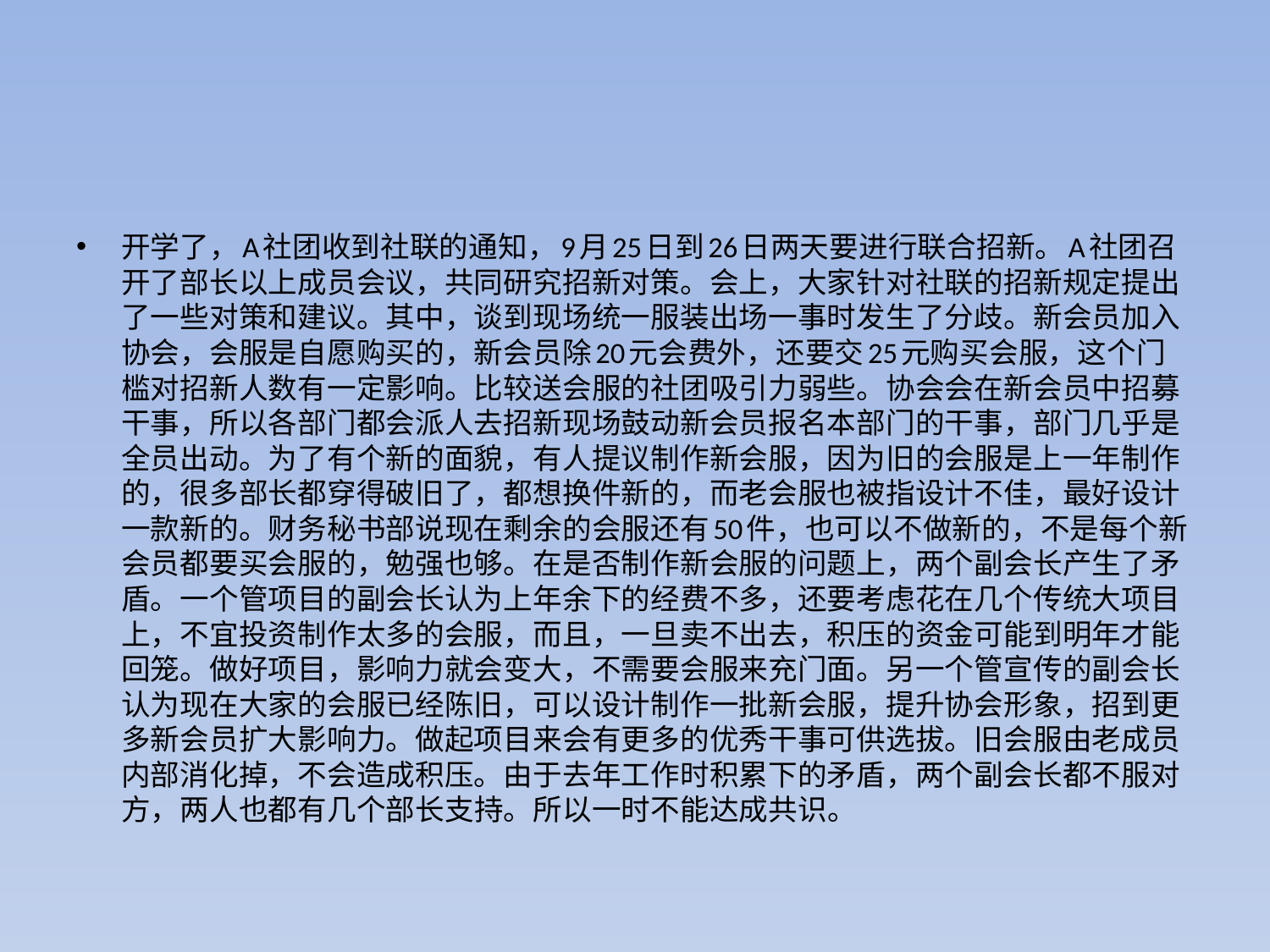

#
开学了，A社团收到社联的通知，9月25日到26日两天要进行联合招新。A社团召开了部长以上成员会议，共同研究招新对策。会上，大家针对社联的招新规定提出了一些对策和建议。其中，谈到现场统一服装出场一事时发生了分歧。新会员加入协会，会服是自愿购买的，新会员除20元会费外，还要交25元购买会服，这个门槛对招新人数有一定影响。比较送会服的社团吸引力弱些。协会会在新会员中招募干事，所以各部门都会派人去招新现场鼓动新会员报名本部门的干事，部门几乎是全员出动。为了有个新的面貌，有人提议制作新会服，因为旧的会服是上一年制作的，很多部长都穿得破旧了，都想换件新的，而老会服也被指设计不佳，最好设计一款新的。财务秘书部说现在剩余的会服还有50件，也可以不做新的，不是每个新会员都要买会服的，勉强也够。在是否制作新会服的问题上，两个副会长产生了矛盾。一个管项目的副会长认为上年余下的经费不多，还要考虑花在几个传统大项目上，不宜投资制作太多的会服，而且，一旦卖不出去，积压的资金可能到明年才能回笼。做好项目，影响力就会变大，不需要会服来充门面。另一个管宣传的副会长认为现在大家的会服已经陈旧，可以设计制作一批新会服，提升协会形象，招到更多新会员扩大影响力。做起项目来会有更多的优秀干事可供选拔。旧会服由老成员内部消化掉，不会造成积压。由于去年工作时积累下的矛盾，两个副会长都不服对方，两人也都有几个部长支持。所以一时不能达成共识。